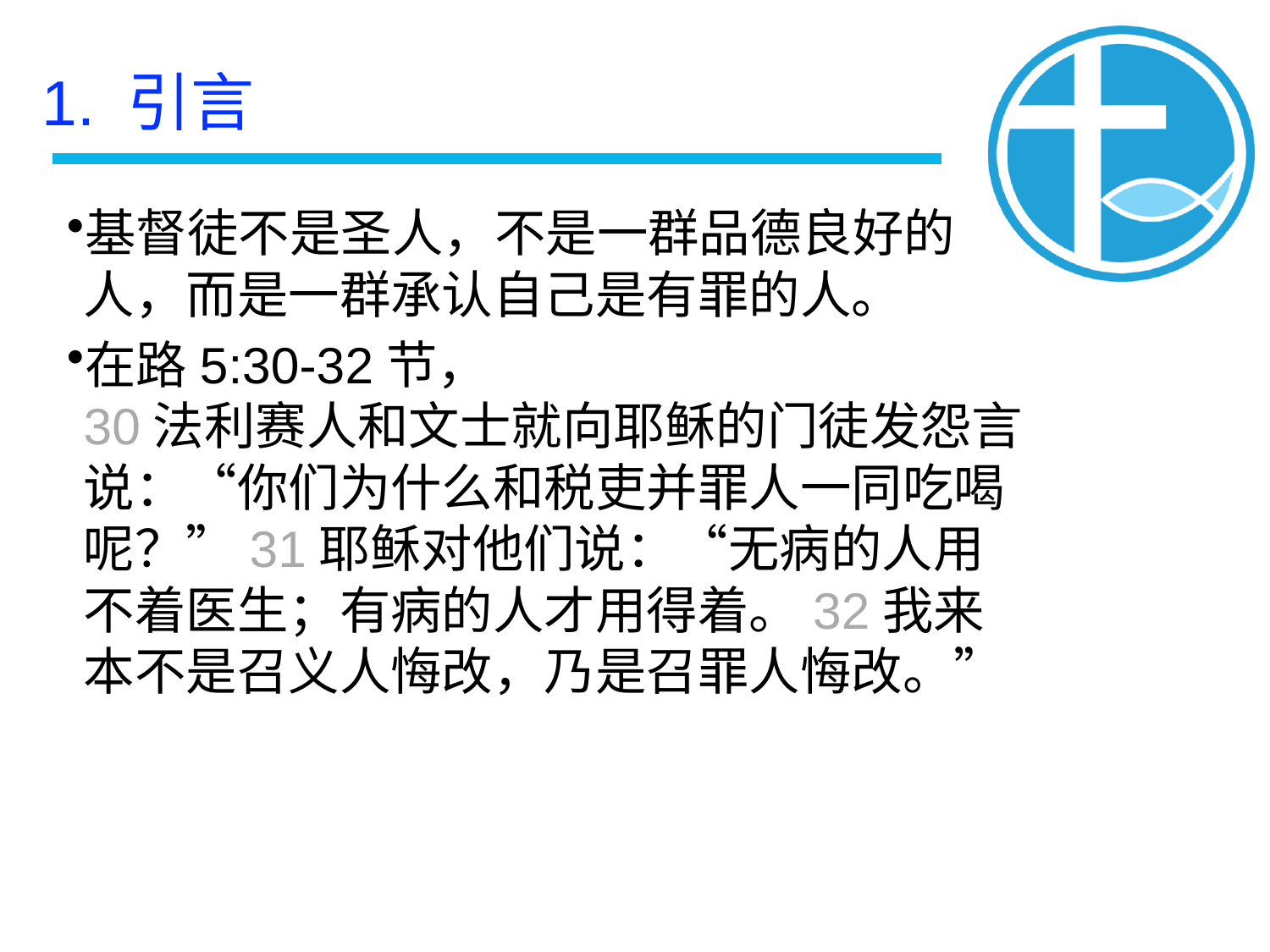

1. 引言
基督徒不是圣人，不是一群品德良好的人，而是一群承认自己是有罪的人。
在路5:30-32节，
30法利赛人和文士就向耶稣的门徒发怨言说：“你们为什么和税吏并罪人一同吃喝呢？”31耶稣对他们说：“无病的人用不着医生；有病的人才用得着。32我来本不是召义人悔改，乃是召罪人悔改。”